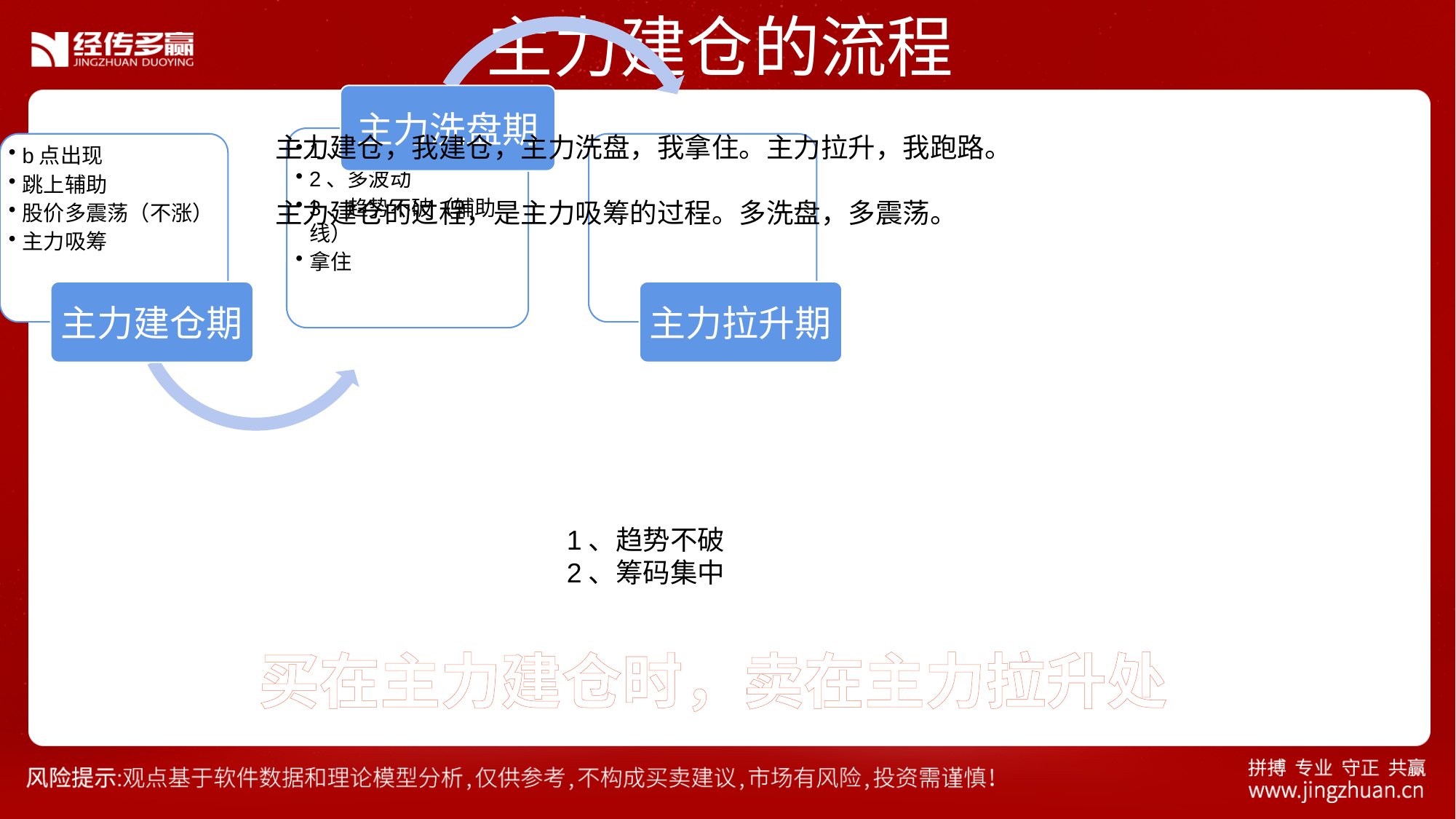

主力建仓的流程
主力建仓，我建仓，主力洗盘，我拿住。主力拉升，我跑路。

主力建仓的过程，是主力吸筹的过程。多洗盘，多震荡。
b点出现
跳上辅助
股价多震荡（不涨）
主力吸筹
主力建仓期
1、先小拉升
2、多波动
3、趋势不破（辅助线）
拿住
主力洗盘期

主力拉升期

1、趋势不破
2、筹码集中
买在主力建仓时，卖在主力拉升处